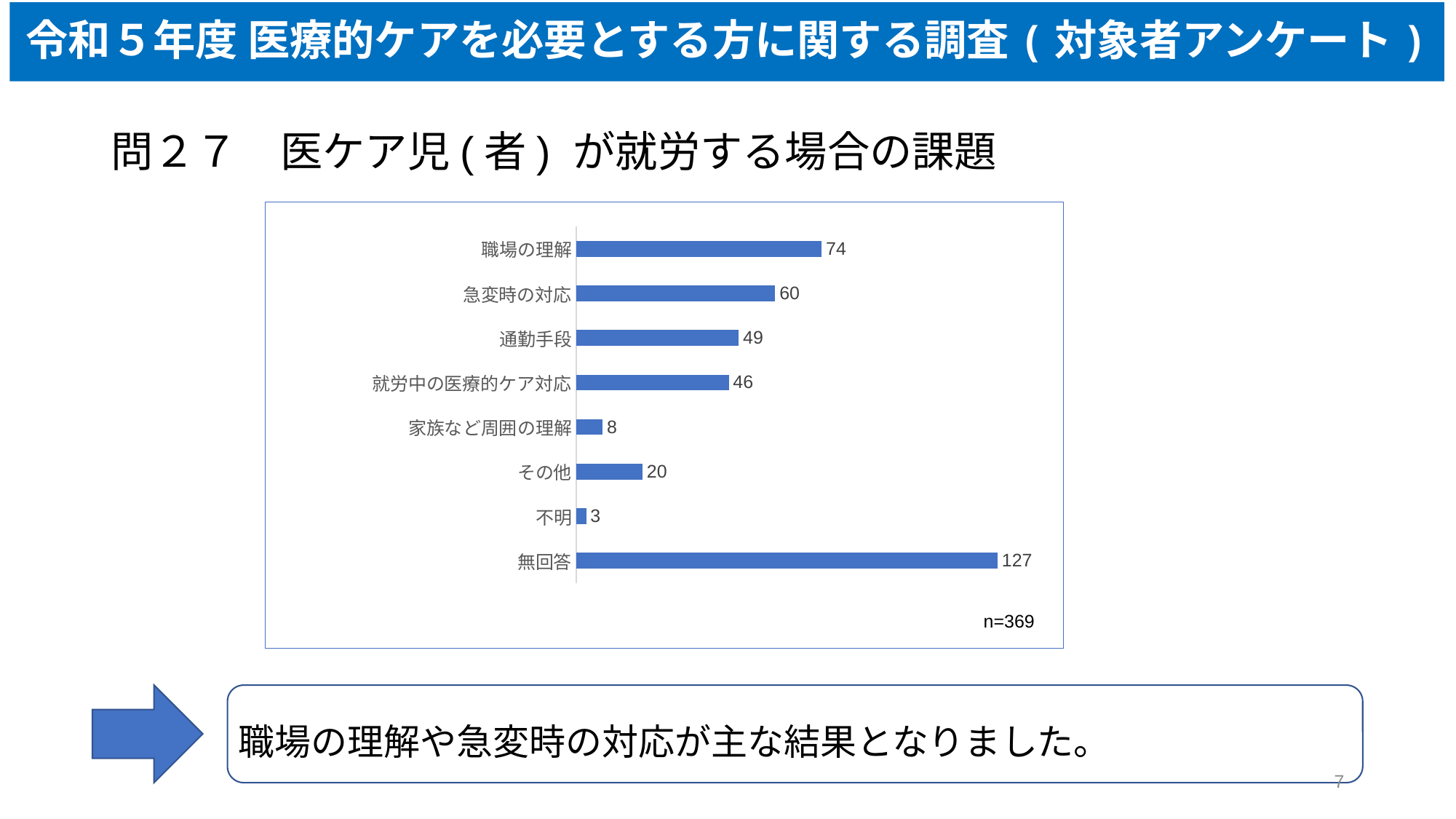

# 令和５年度 医療的ケアを必要とする方に関する調査(対象者アンケート)
問２７　医ケア児(者) が就労する場合の課題

### Chart

| Category | 回答数 |
|---|---|
| 無回答 | 127.0 |
| 不明 | 3.0 |
| その他 | 20.0 |
| 家族など周囲の理解 | 8.0 |
| 就労中の医療的ケア対応 | 46.0 |
| 通勤手段 | 49.0 |
| 急変時の対応 | 60.0 |
| 職場の理解 | 74.0 |
n=369
職場の理解や急変時の対応が主な結果となりました。

7